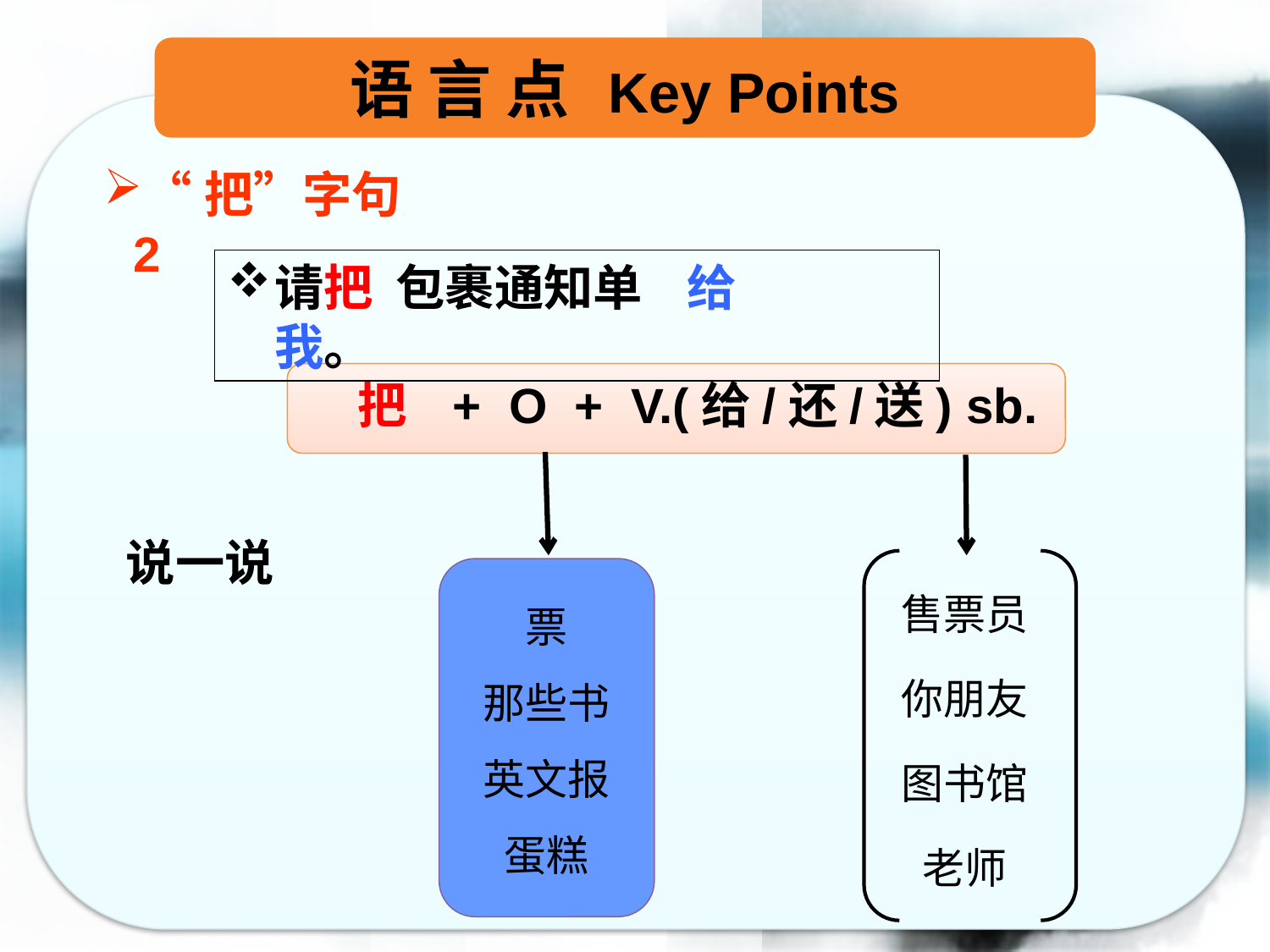

语 言 点  Key Points

“把”字句2
请把  包裹通知单    给          我。

把   +  O  +  V.(给/还/送) sb.
说一说

售票员
你朋友
图书馆
老师

票
那些书
英文报
蛋糕